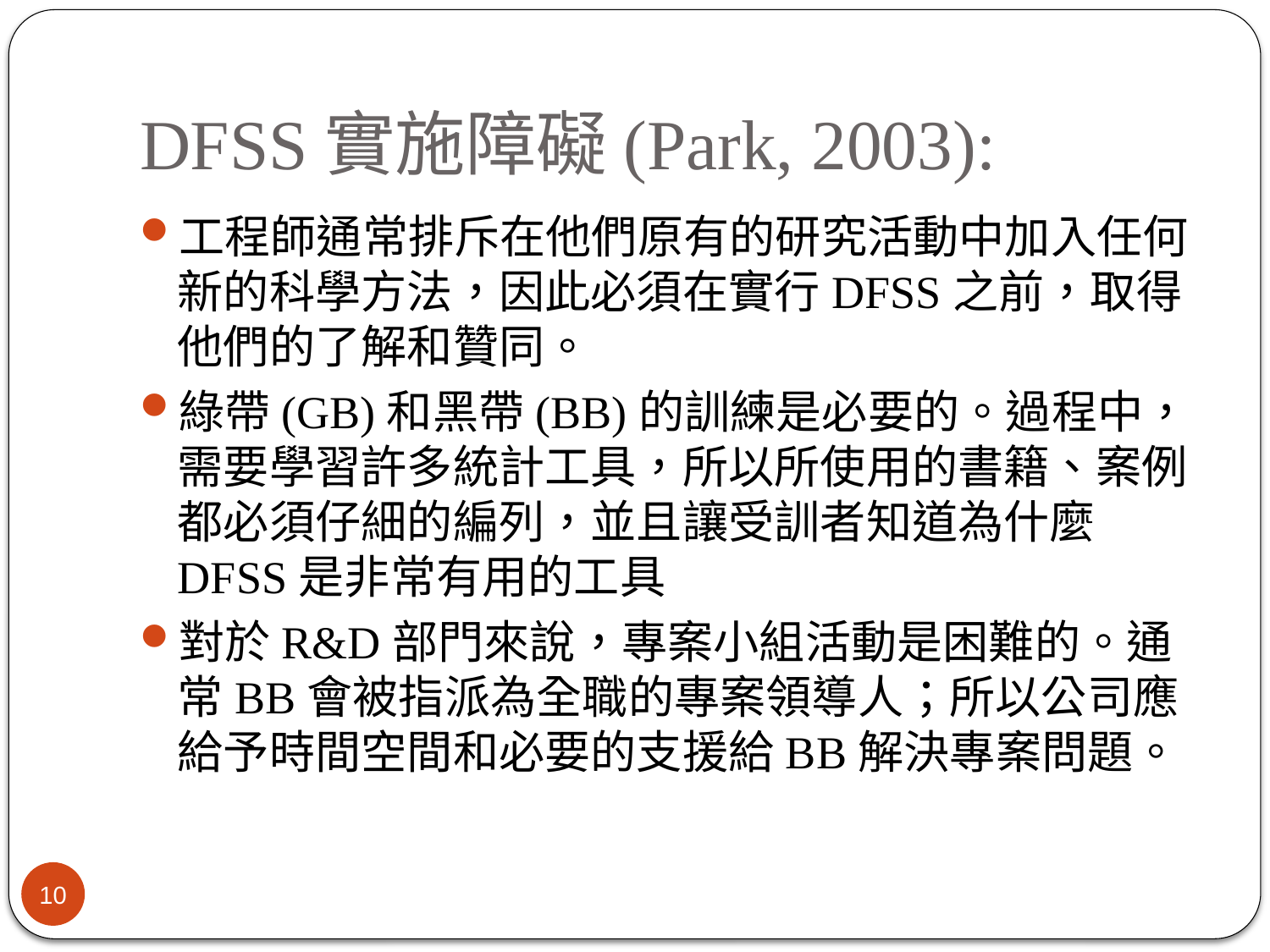

# DFSS實施障礙(Park, 2003):
工程師通常排斥在他們原有的研究活動中加入任何新的科學方法，因此必須在實行DFSS之前，取得他們的了解和贊同。
綠帶(GB)和黑帶(BB)的訓練是必要的。過程中，需要學習許多統計工具，所以所使用的書籍、案例都必須仔細的編列，並且讓受訓者知道為什麼DFSS是非常有用的工具
對於R&D部門來說，專案小組活動是困難的。通常BB會被指派為全職的專案領導人；所以公司應給予時間空間和必要的支援給BB解決專案問題。